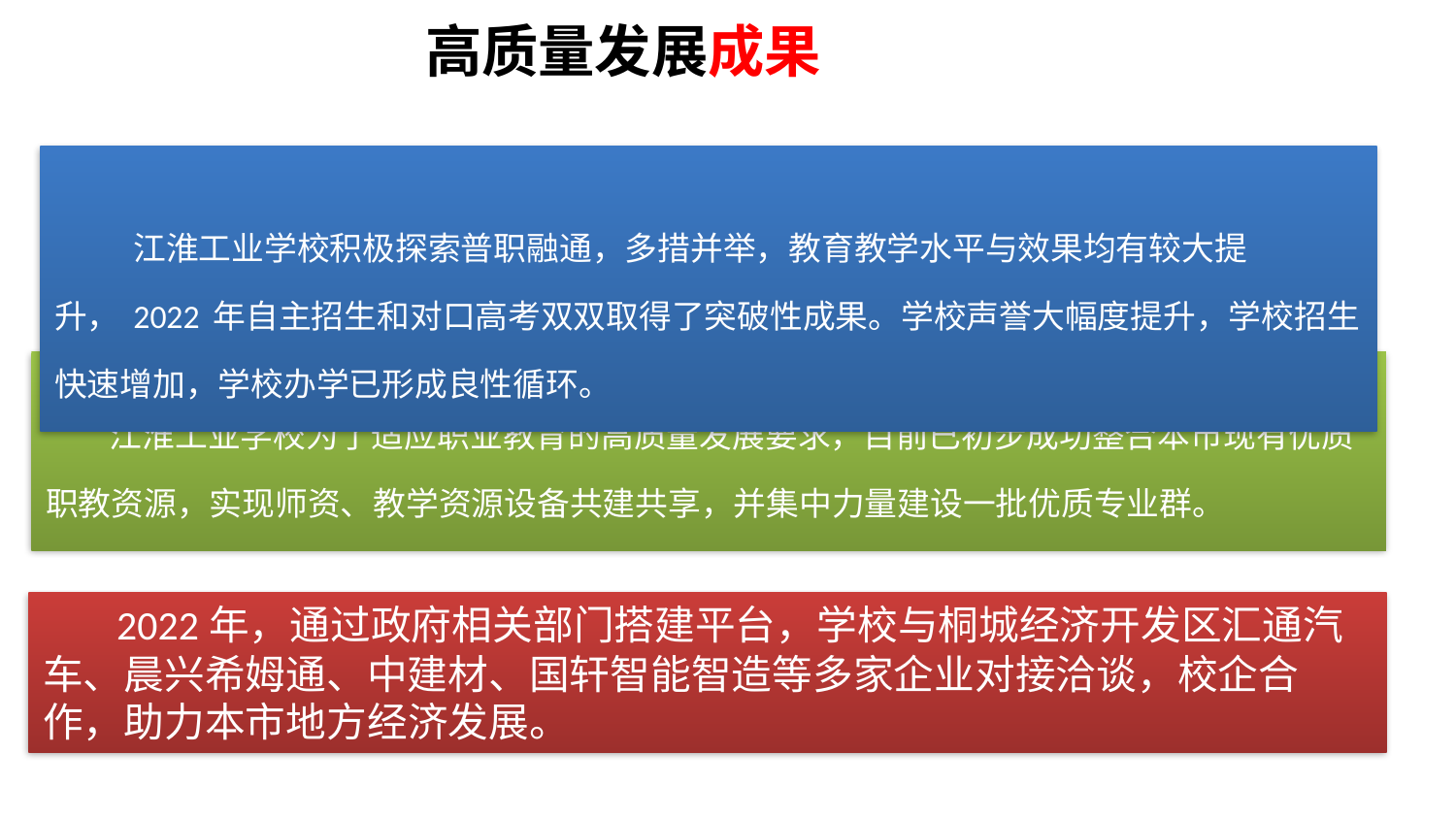

高质量发展成果

         江淮工业学校积极探索普职融通，多措并举，教育教学水平与效果均有较大提升，2022年自主招生和对口高考双双取得了突破性成果。学校声誉大幅度提升，学校招生快速增加，学校办学已形成良性循环。

         江淮工业学校为了适应职业教育的高质量发展要求，目前已初步成功整合本市现有优质职教资源，实现师资、教学资源设备共建共享，并集中力量建设一批优质专业群。
        2022年，通过政府相关部门搭建平台，学校与桐城经济开发区汇通汽车、晨兴希姆通、中建材、国轩智能智造等多家企业对接洽谈，校企合作，助力本市地方经济发展。